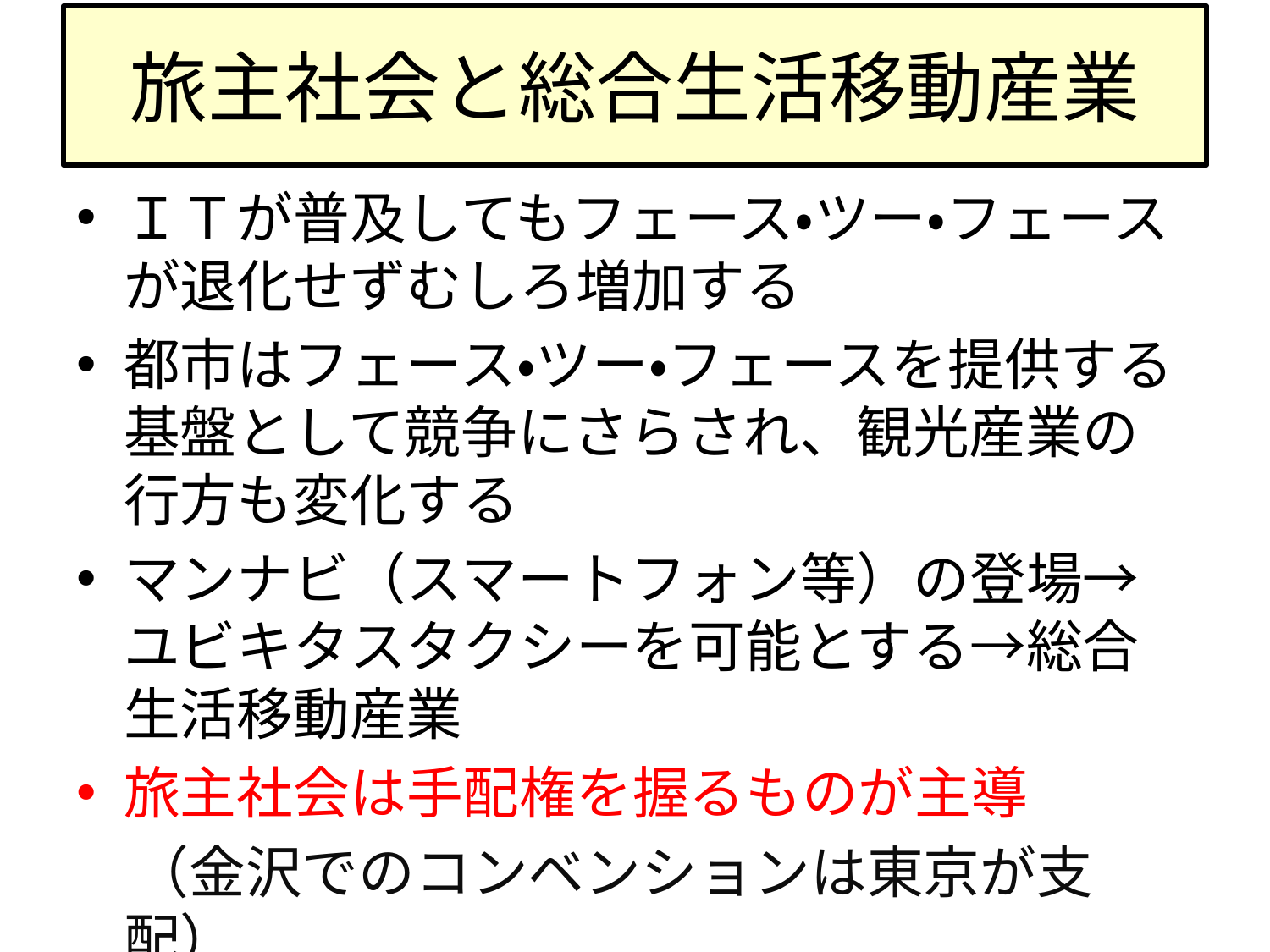

# 旅主社会と総合生活移動産業
ＩＴが普及してもフェース・ツー・フェースが退化せずむしろ増加する
都市はフェース・ツー・フェースを提供する基盤として競争にさらされ、観光産業の行方も変化する
マンナビ（スマートフォン等）の登場→ユビキタスタクシーを可能とする→総合生活移動産業
旅主社会は手配権を握るものが主導
　（金沢でのコンベンションは東京が支配）